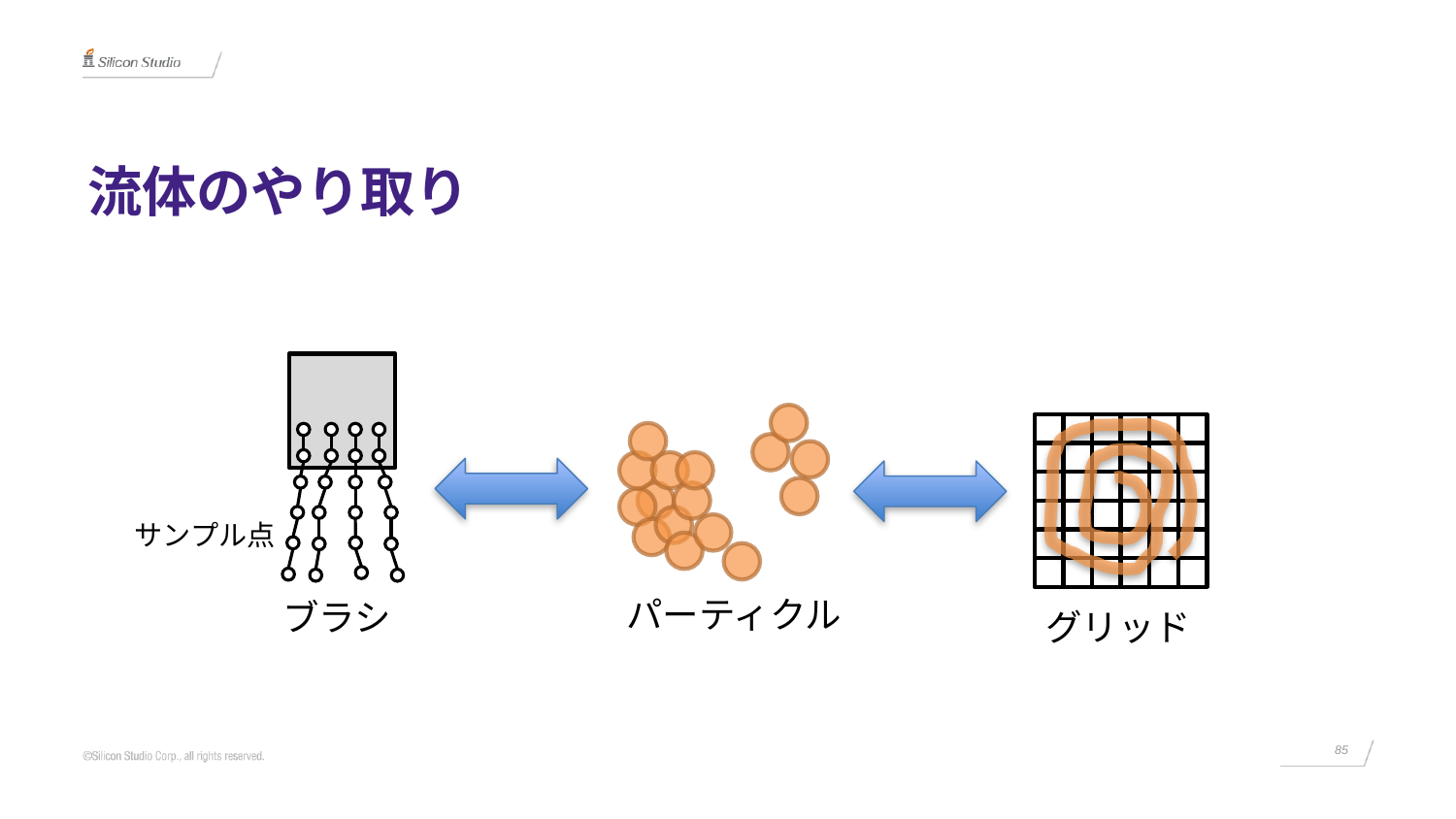

# 流体のやり取り

サンプル点
パーティクル
ブラシ
グリッド
85